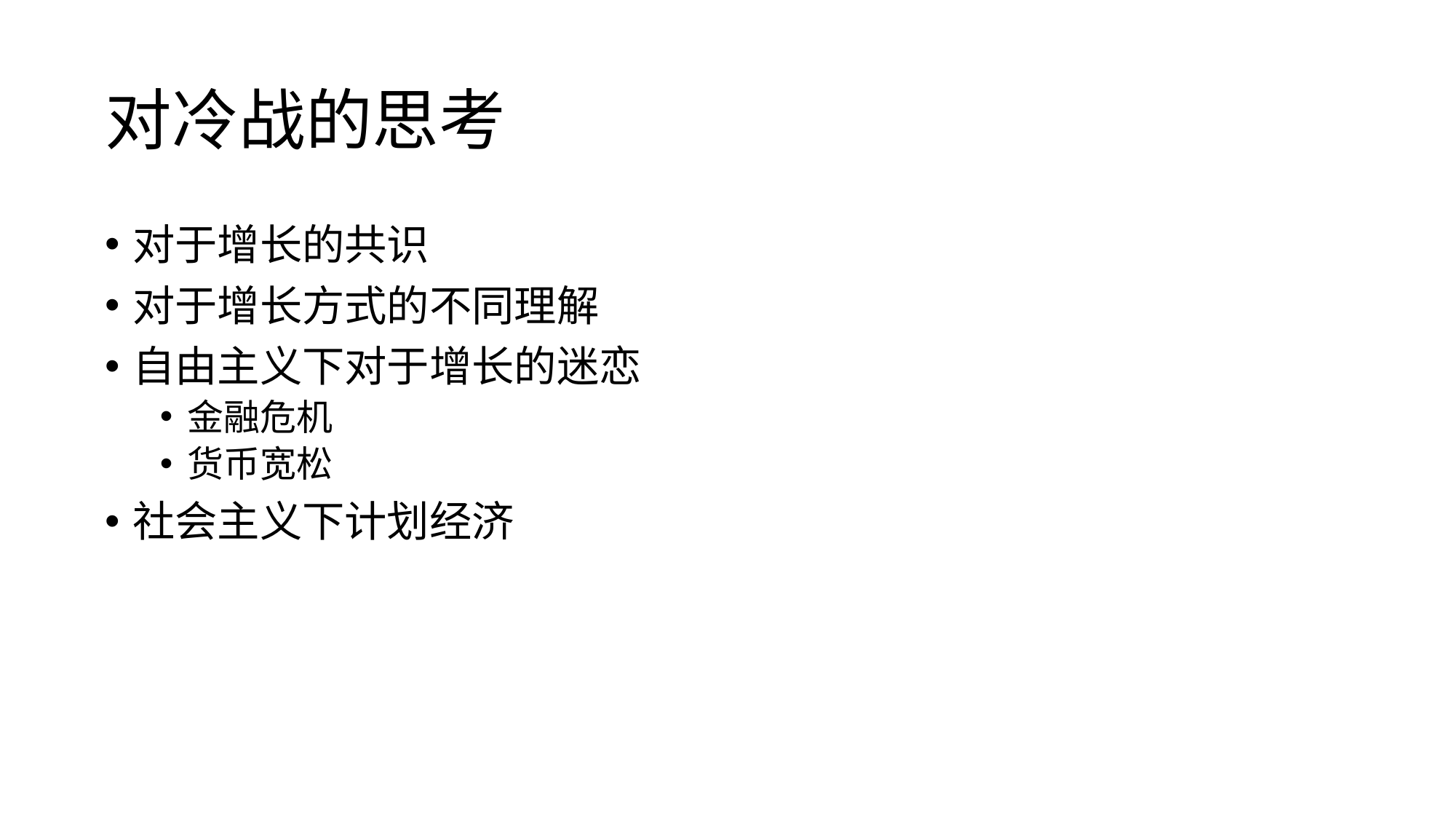

# 对冷战的思考
对于增长的共识
对于增长方式的不同理解
自由主义下对于增长的迷恋
金融危机
货币宽松
社会主义下计划经济